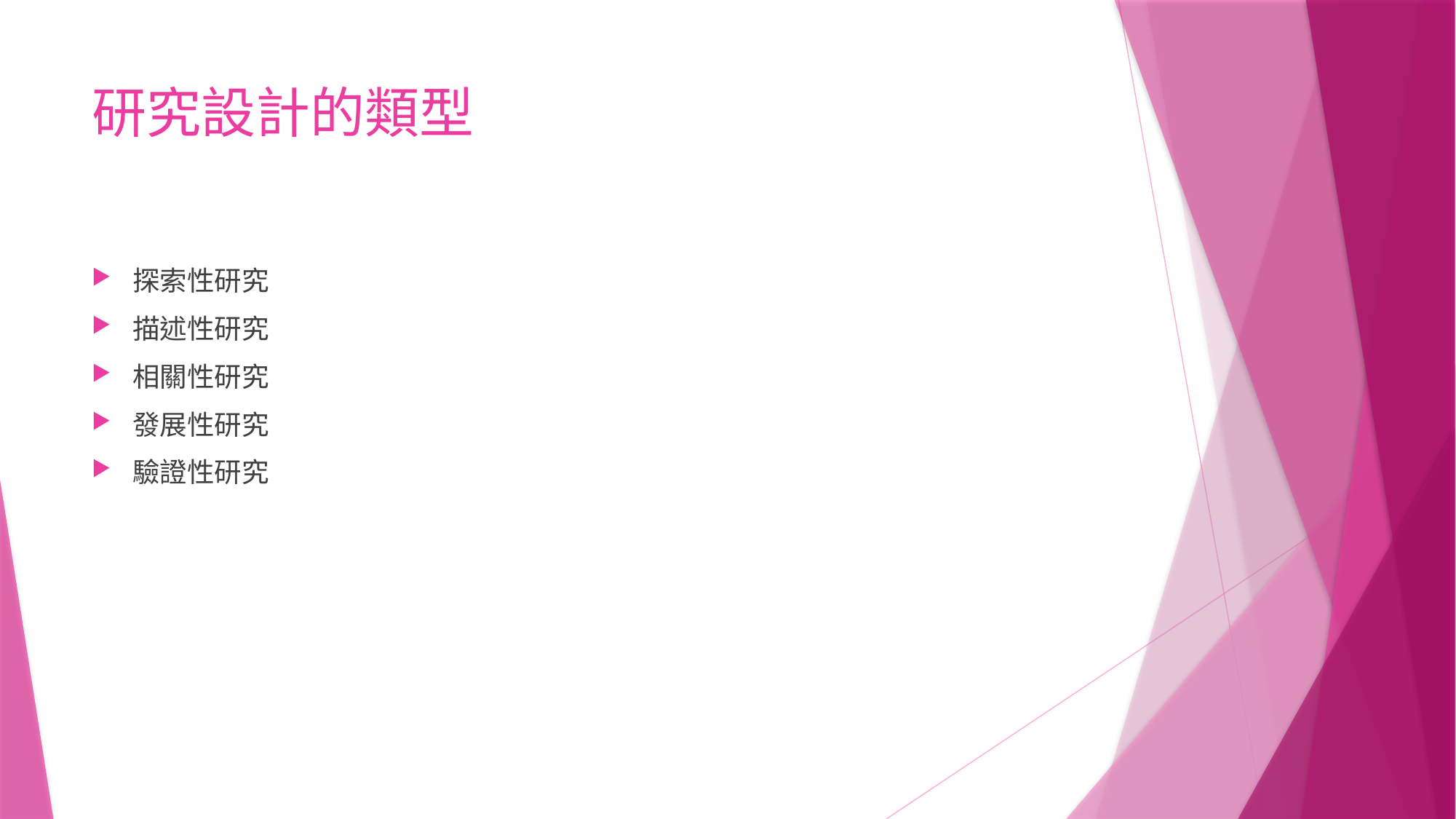

# 研究設計的類型
探索性研究
描述性研究
相關性研究
發展性研究
驗證性研究